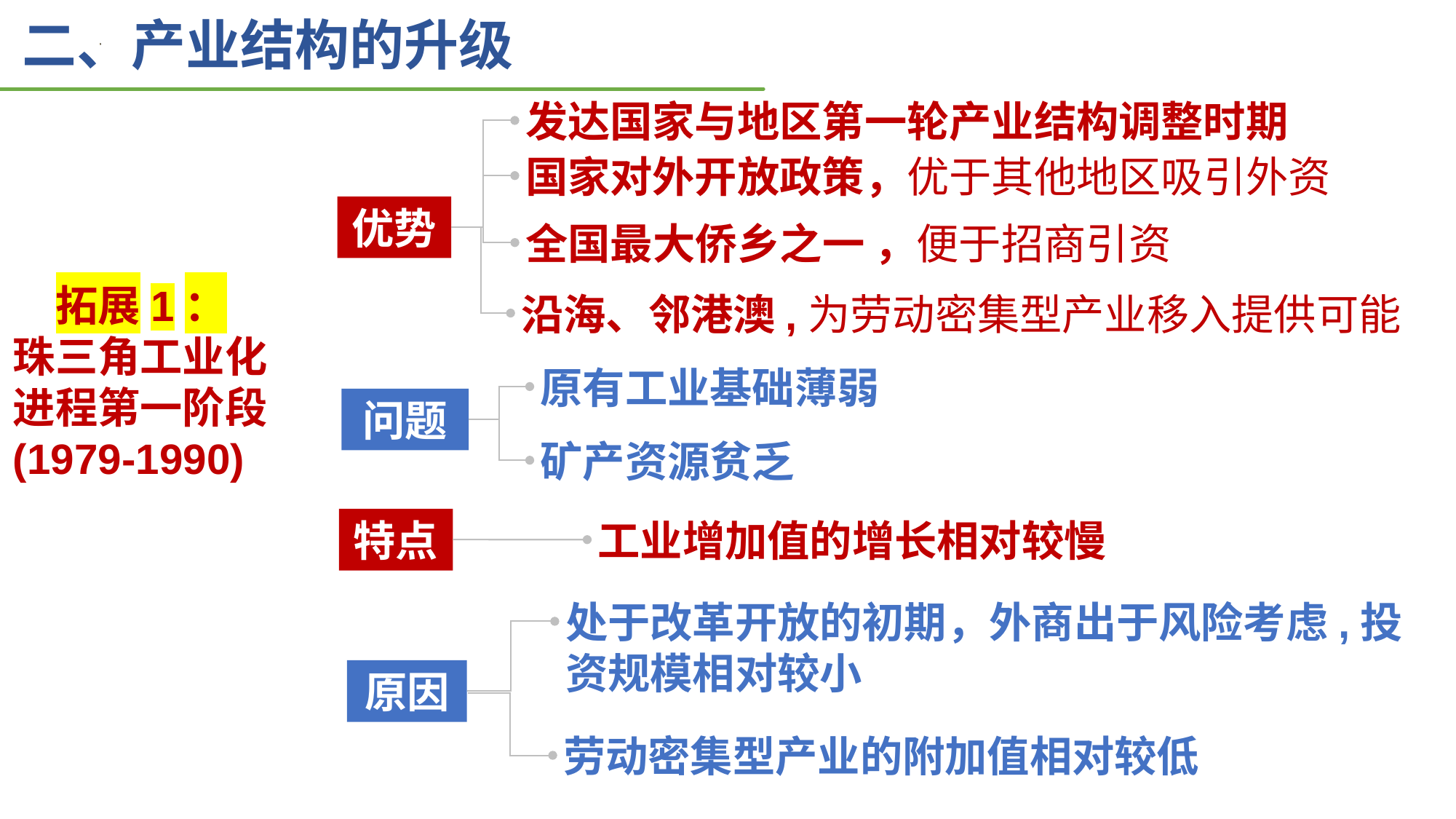

二、产业结构的升级
发达国家与地区第一轮产业结构调整时期
国家对外开放政策，优于其他地区吸引外资
优势
全国最大侨乡之一 ，便于招商引资
沿海、邻港澳,为劳动密集型产业移入提供可能
拓展1：
珠三角工业化进程第一阶段
(1979-1990)
原有工业基础薄弱
问题
矿产资源贫乏
特点
工业增加值的增长相对较慢
处于改革开放的初期，外商出于风险考虑,投资规模相对较小
原因
劳动密集型产业的附加值相对较低